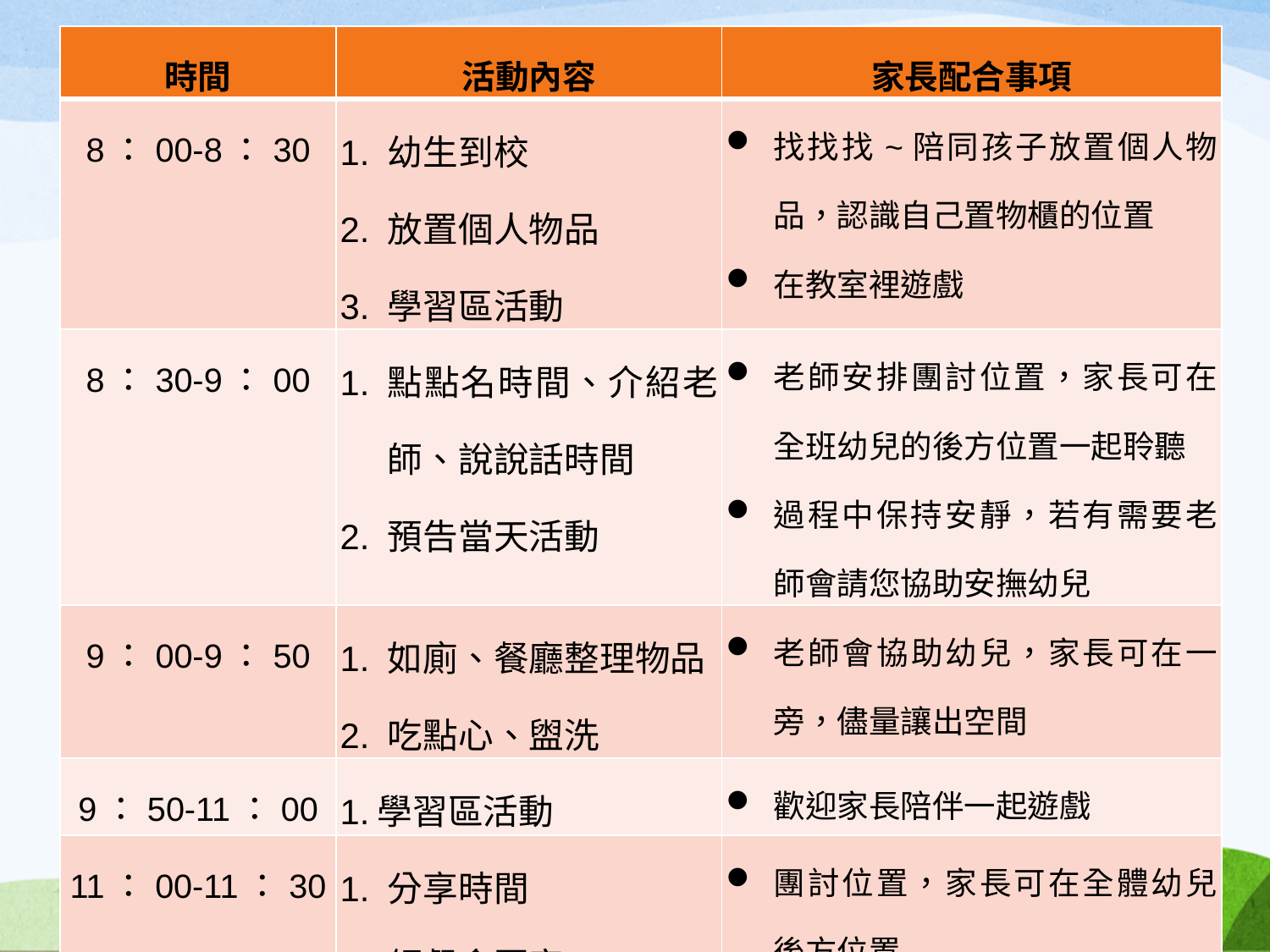

| 時間 | 活動內容 | 家長配合事項 |
| --- | --- | --- |
| 8：00-8：30 | 幼生到校 放置個人物品 學習區活動 | 找找找~陪同孩子放置個人物品，認識自己置物櫃的位置 在教室裡遊戲 |
| 8：30-9：00 | 點點名時間、介紹老師、說說話時間 預告當天活動 | 老師安排團討位置，家長可在全班幼兒的後方位置一起聆聽 過程中保持安靜，若有需要老師會請您協助安撫幼兒 |
| 9：00-9：50 | 如廁、餐廳整理物品 吃點心、盥洗 | 老師會協助幼兒，家長可在一旁，儘量讓出空間 |
| 9：50-11：00 | 1.學習區活動 | 歡迎家長陪伴一起遊戲 |
| 11：00-11：30 | 分享時間 領餐盒回家 | 團討位置，家長可在全體幼兒後方位置 提醒要跟老師說再見才離開 預告下週一正常上課 |
# 8/30開學迎新活動